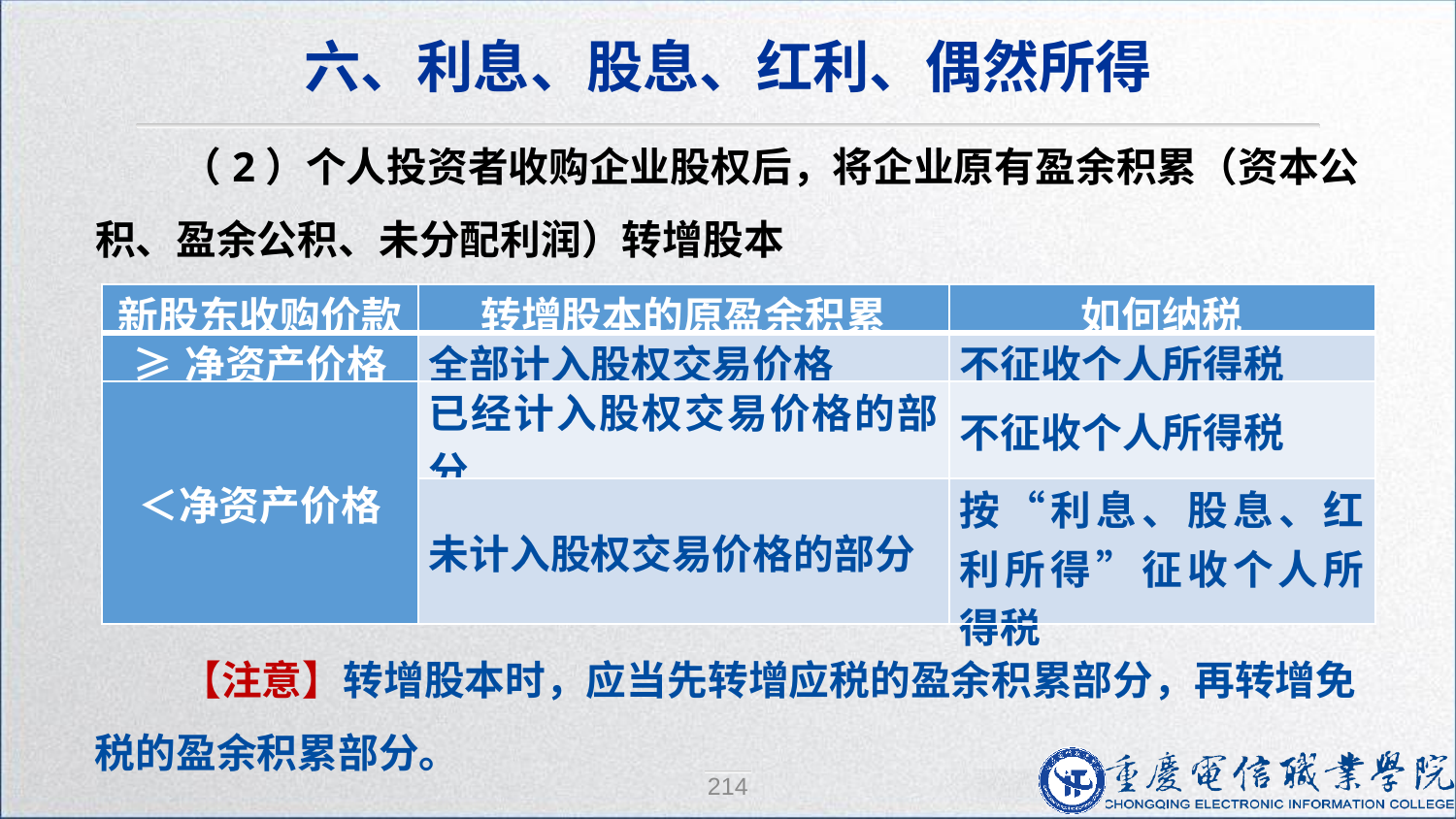

六、利息、股息、红利、偶然所得
（2）个人投资者收购企业股权后，将企业原有盈余积累（资本公积、盈余公积、未分配利润）转增股本
| 新股东收购价款 | 转增股本的原盈余积累 | 如何纳税 |
| --- | --- | --- |
| ≥净资产价格 | 全部计入股权交易价格 | 不征收个人所得税 |
| ＜净资产价格 | 已经计入股权交易价格的部分 | 不征收个人所得税 |
|  | 未计入股权交易价格的部分 | 按“利息、股息、红利所得”征收个人所得税 |
【注意】转增股本时，应当先转增应税的盈余积累部分，再转增免税的盈余积累部分。
214